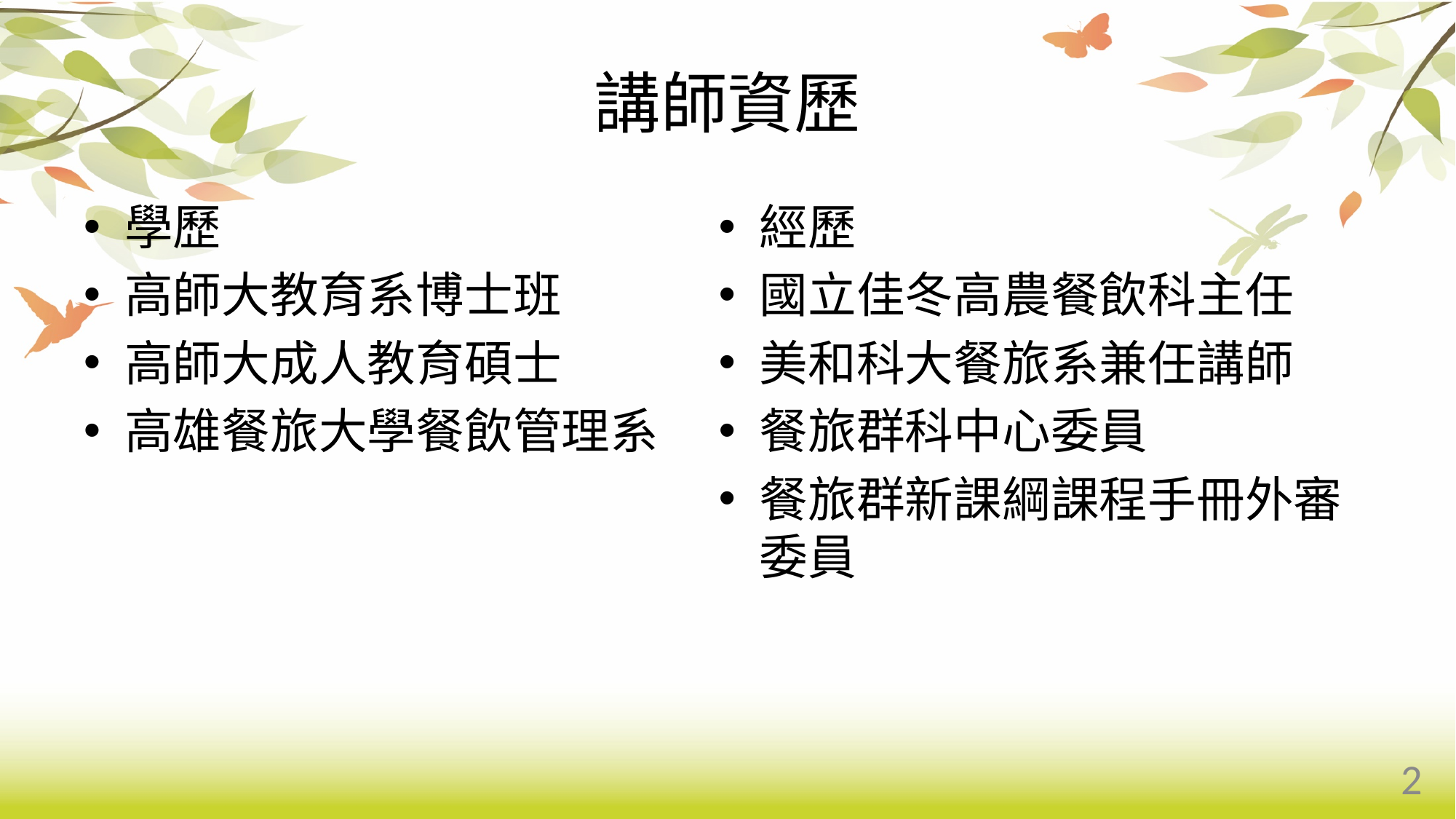

# 講師資歷
學歷
高師大教育系博士班
高師大成人教育碩士
高雄餐旅大學餐飲管理系
經歷
國立佳冬高農餐飲科主任
美和科大餐旅系兼任講師
餐旅群科中心委員
餐旅群新課綱課程手冊外審委員
2